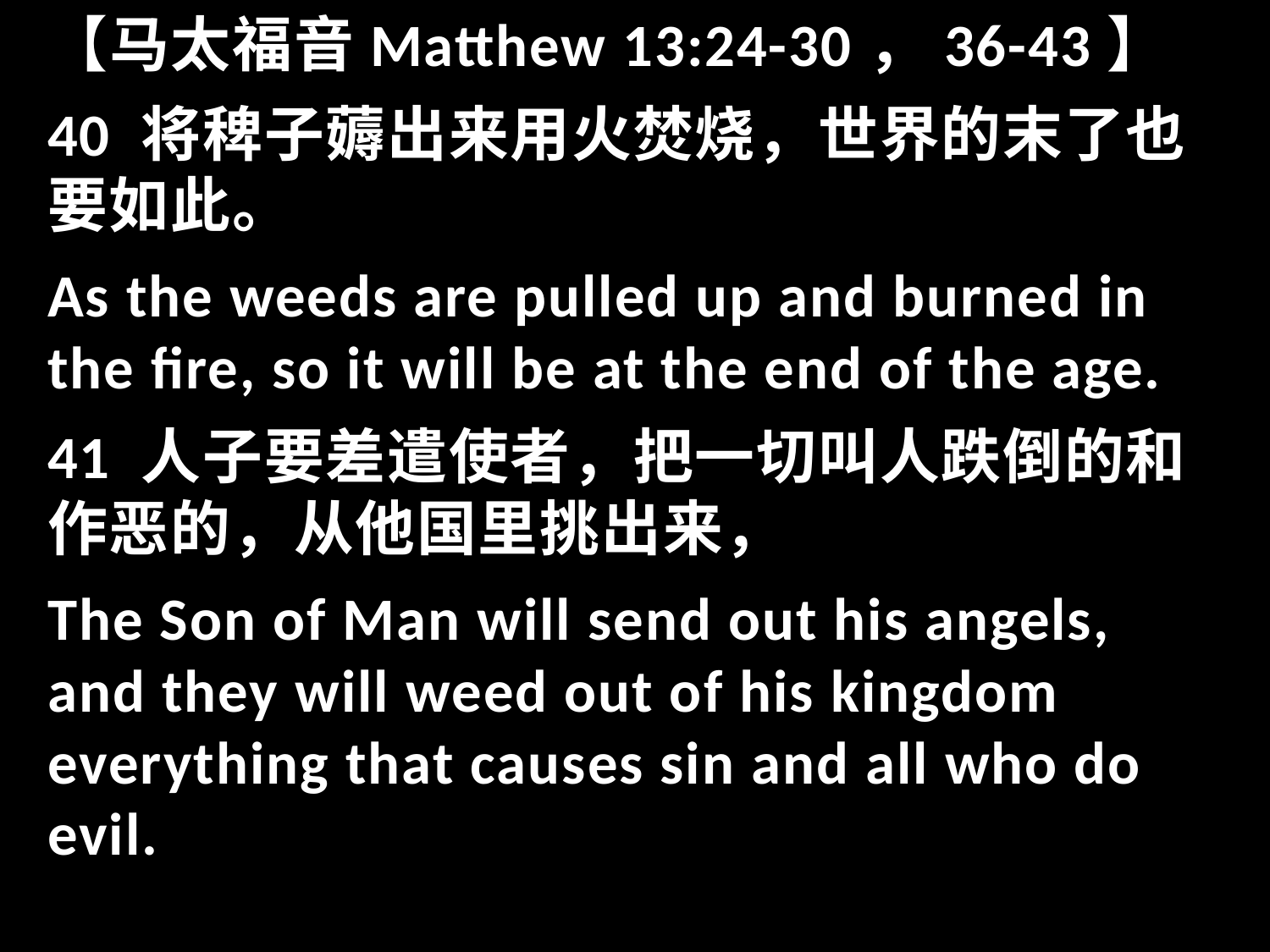

【马太福音Matthew 13:24-30，36-43】
40 将稗子薅出来用火焚烧，世界的末了也要如此。
As the weeds are pulled up and burned in the fire, so it will be at the end of the age.
41 人子要差遣使者，把一切叫人跌倒的和作恶的，从他国里挑出来，
The Son of Man will send out his angels, and they will weed out of his kingdom everything that causes sin and all who do evil.